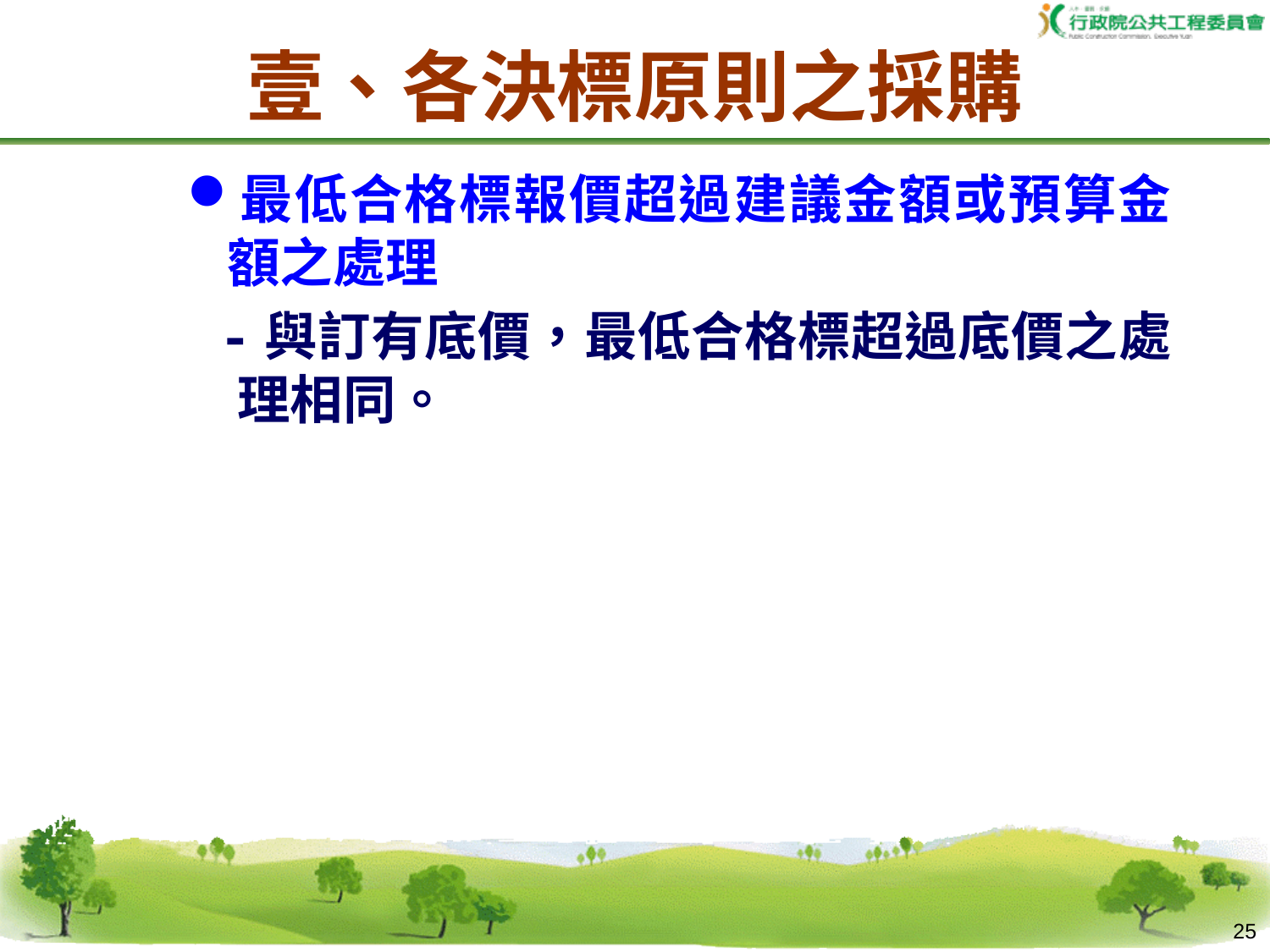

壹、各決標原則之採購
最低合格標報價超過建議金額或預算金額之處理
 -與訂有底價，最低合格標超過底價之處理相同。

25